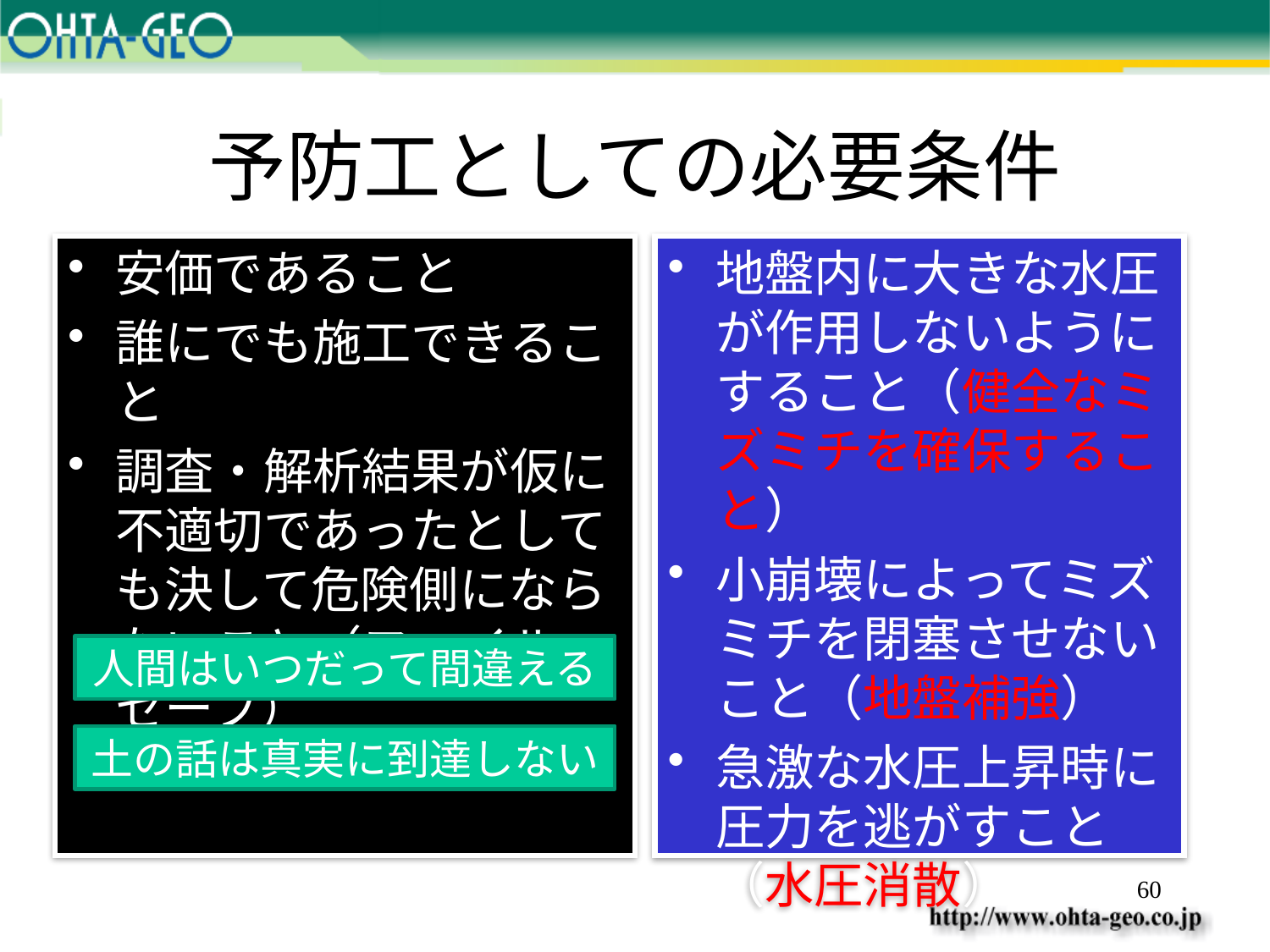

# 予防工としての必要条件
安価であること
誰にでも施工できること
調査・解析結果が仮に不適切であったとしても決して危険側にならないこと（フェイルセーフ）
地盤内に大きな水圧が作用しないようにすること（健全なミズミチを確保すること）
小崩壊によってミズミチを閉塞させないこと（地盤補強）
急激な水圧上昇時に圧力を逃がすこと（水圧消散）
人間はいつだって間違える
土の話は真実に到達しない
60